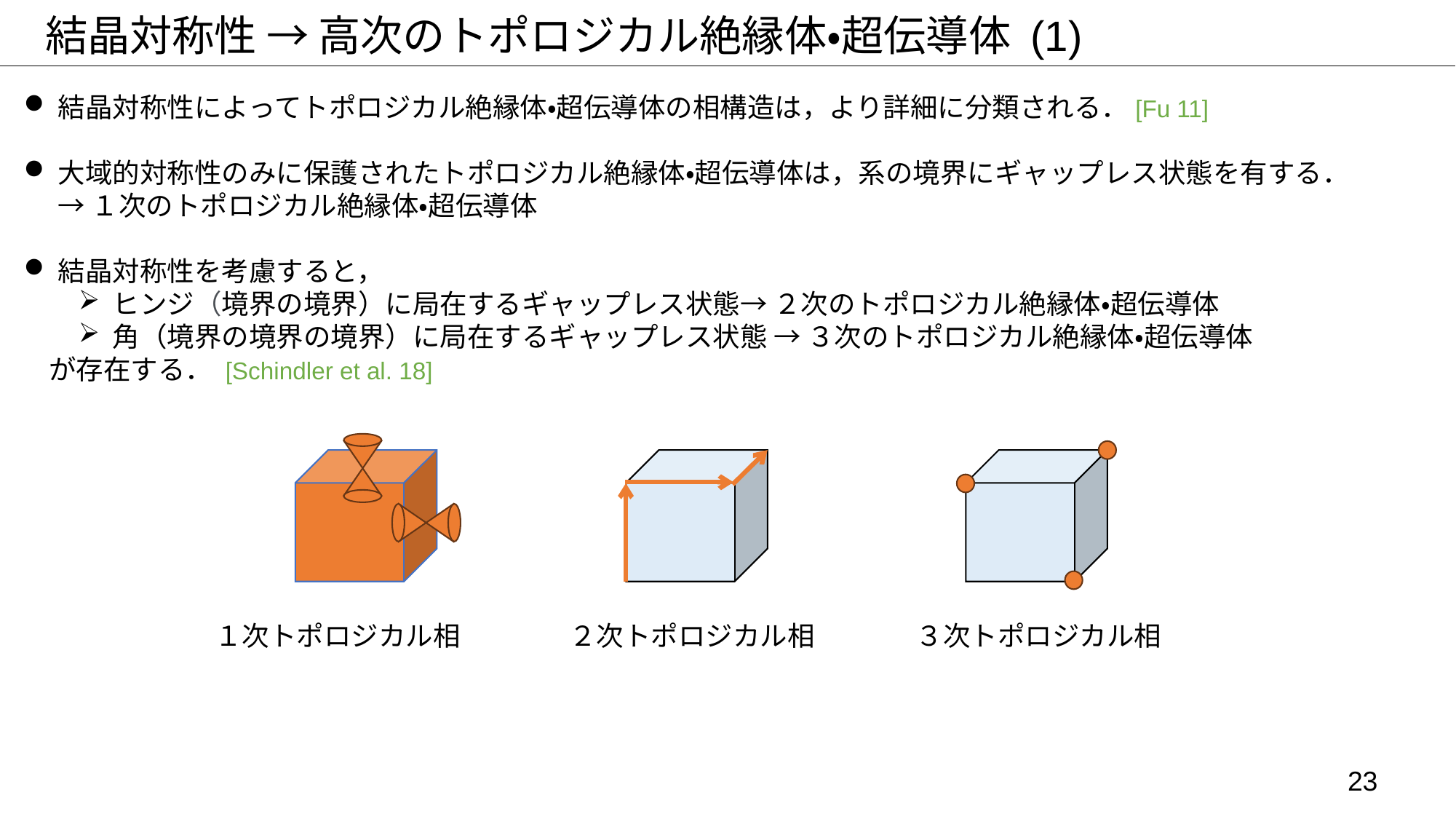

結晶対称性 → 高次のトポロジカル絶縁体・超伝導体 (1)
結晶対称性によってトポロジカル絶縁体・超伝導体の相構造は，より詳細に分類される．[Fu 11]

大域的対称性のみに保護されたトポロジカル絶縁体・超伝導体は，系の境界にギャップレス状態を有する．→ １次のトポロジカル絶縁体・超伝導体

結晶対称性を考慮すると，
ヒンジ（境界の境界）に局在するギャップレス状態→ ２次のトポロジカル絶縁体・超伝導体
角（境界の境界の境界）に局在するギャップレス状態 → ３次のトポロジカル絶縁体・超伝導体
   が存在する． [Schindler et al. 18]

１次トポロジカル相
２次トポロジカル相
３次トポロジカル相